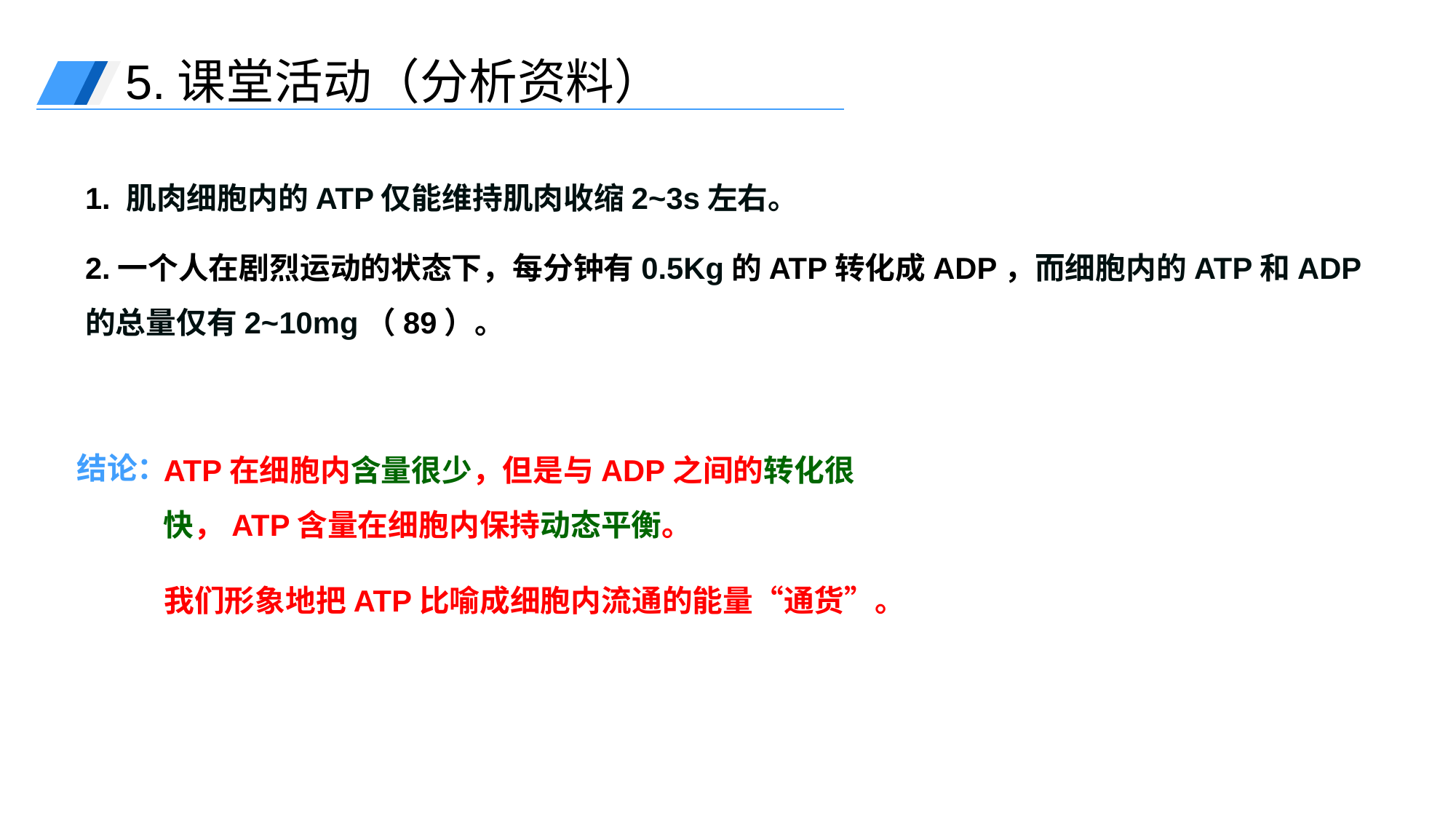

5.课堂活动（分析资料）
1. 肌肉细胞内的ATP仅能维持肌肉收缩2~3s左右。
2.一个人在剧烈运动的状态下，每分钟有0.5Kg的ATP转化成ADP，而细胞内的ATP和ADP的总量仅有2~10mg（89）。
ATP在细胞内含量很少，但是与ADP之间的转化很快，ATP含量在细胞内保持动态平衡。
结论：
我们形象地把ATP比喻成细胞内流通的能量“通货”。